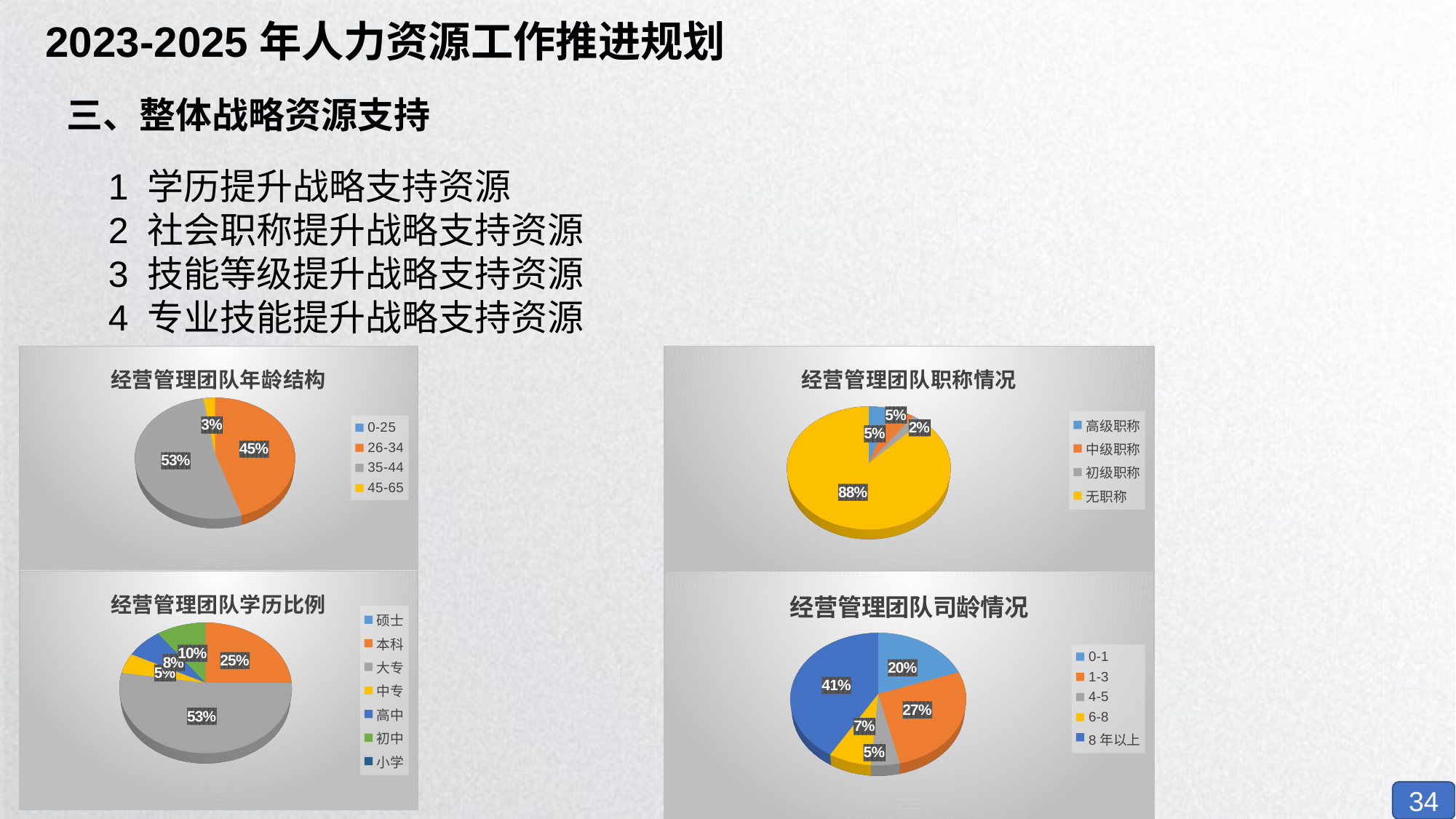

2023-2025年人力资源工作推进规划
三、整体战略资源支持
1 学历提升战略支持资源
2 社会职称提升战略支持资源
3 技能等级提升战略支持资源
4 专业技能提升战略支持资源

[unsupported chart]

[unsupported chart]

[unsupported chart]

[unsupported chart]

34